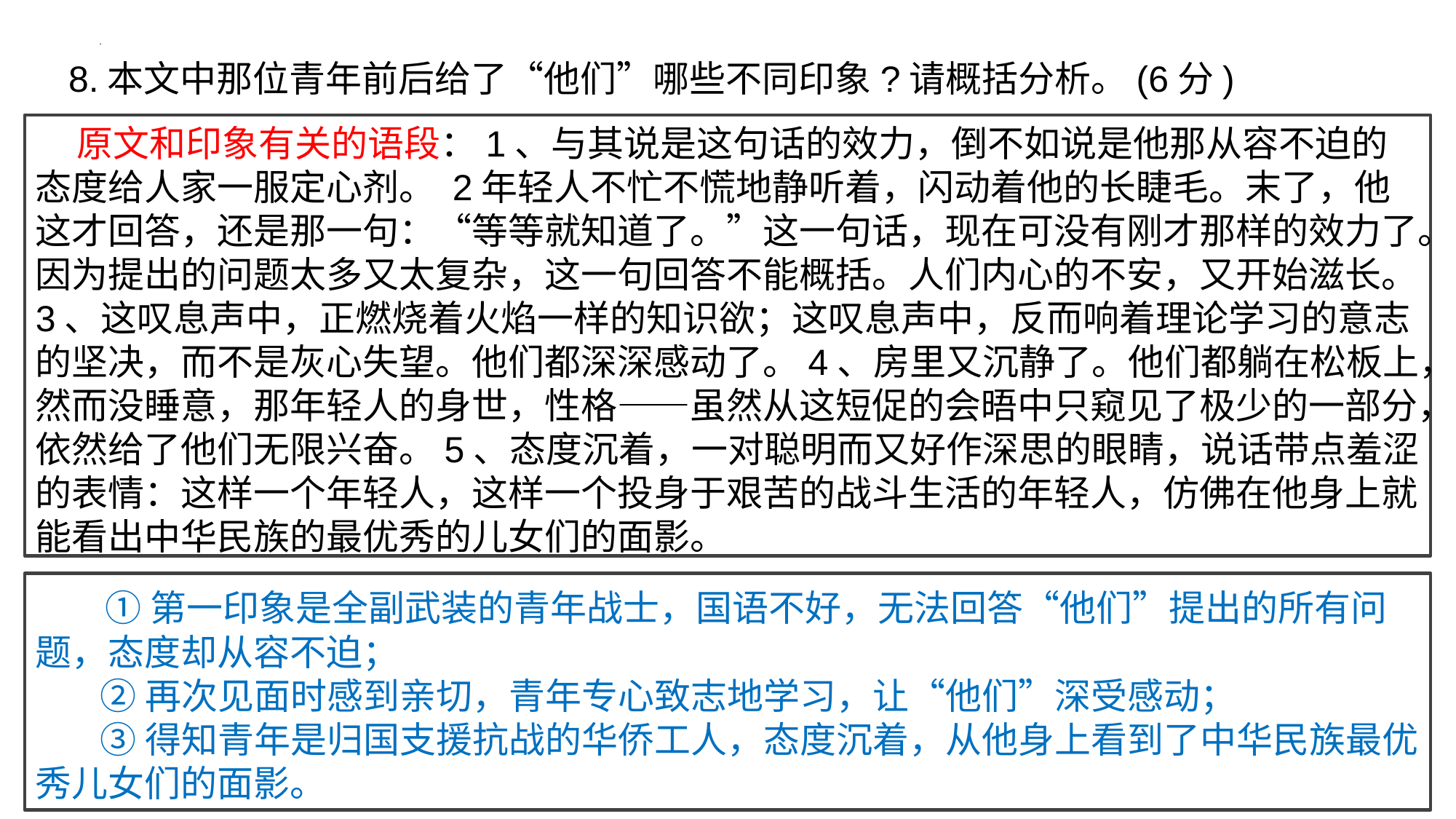

8.本文中那位青年前后给了“他们”哪些不同印象?请概括分析。(6分)

    原文和印象有关的语段：1、与其说是这句话的效力，倒不如说是他那从容不迫的态度给人家一服定心剂。 2年轻人不忙不慌地静听着，闪动着他的长睫毛。末了，他这才回答，还是那一句：“等等就知道了。”这一句话，现在可没有刚才那样的效力了。因为提出的问题太多又太复杂，这一句回答不能概括。人们内心的不安，又开始滋长。3、这叹息声中，正燃烧着火焰一样的知识欲；这叹息声中，反而响着理论学习的意志的坚决，而不是灰心失望。他们都深深感动了。4、房里又沉静了。他们都躺在松板上，然而没睡意，那年轻人的身世，性格——虽然从这短促的会晤中只窥见了极少的一部分，依然给了他们无限兴奋。5、态度沉着，一对聪明而又好作深思的眼睛，说话带点羞涩的表情：这样一个年轻人，这样一个投身于艰苦的战斗生活的年轻人，仿佛在他身上就能看出中华民族的最优秀的儿女们的面影。

    ①第一印象是全副武装的青年战士，国语不好，无法回答“他们”提出的所有问题，态度却从容不迫；
    ②再次见面时感到亲切，青年专心致志地学习，让“他们”深受感动；
    ③得知青年是归国支援抗战的华侨工人，态度沉着，从他身上看到了中华民族最优秀儿女们的面影。